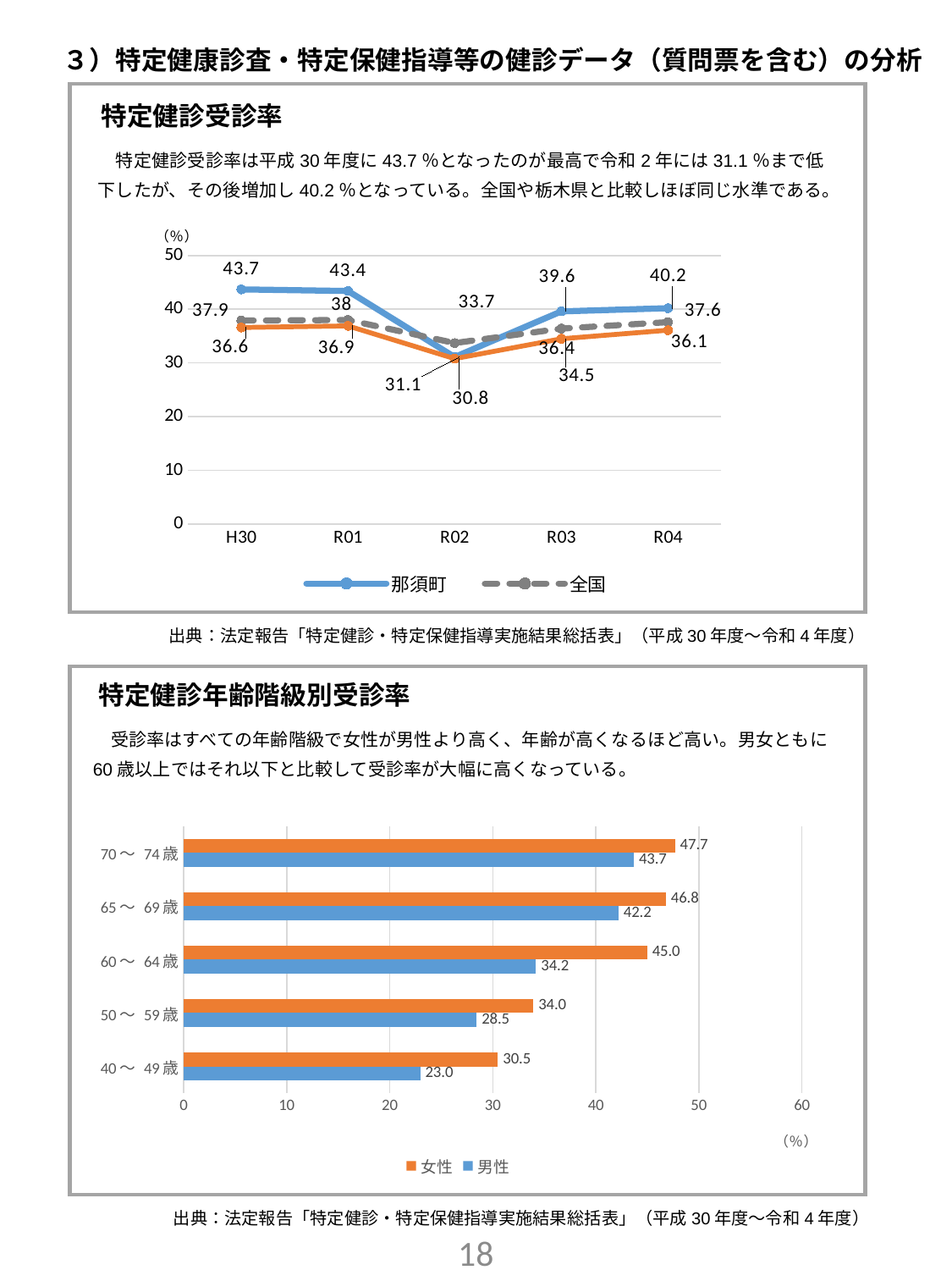

３）特定健康診査・特定保健指導等の健診データ（質問票を含む）の分析

特定健診受診率

　特定健診受診率は平成30年度に43.7％となったのが最高で令和2年には31.1％まで低下したが、その後増加し40.2％となっている。全国や栃木県と比較しほぼ同じ水準である。

### Chart

| Category | 那須町 | 全国 | 栃木県 |
|---|---|---|---|
| H30 | 43.7 | 37.9 | 36.6 |
| R01 | 43.4 | 38.0 | 36.9 |
| R02 | 31.1 | 33.7 | 30.8 |
| R03 | 39.6 | 36.4 | 34.5 |
| R04 | 40.2 | 37.6 | 36.1 |
出典：法定報告「特定健診・特定保健指導実施結果総括表」（平成30年度～令和4年度）

特定健診年齢階級別受診率

　受診率はすべての年齢階級で女性が男性より高く、年齢が高くなるほど高い。男女ともに60歳以上ではそれ以下と比較して受診率が大幅に高くなっている。

### Chart

| Category | 男性 | 女性 |
|---|---|---|
| 40～ 49歳 | 22.95 | 30.5 |
| 50～ 59歳 | 28.45 | 33.95 |
| 60～ 64歳 | 34.2 | 45.0 |
| 65～ 69歳 | 42.2 | 46.8 |
| 70～ 74歳 | 43.7 | 47.7 |
出典：法定報告「特定健診・特定保健指導実施結果総括表」（平成30年度～令和4年度）
18